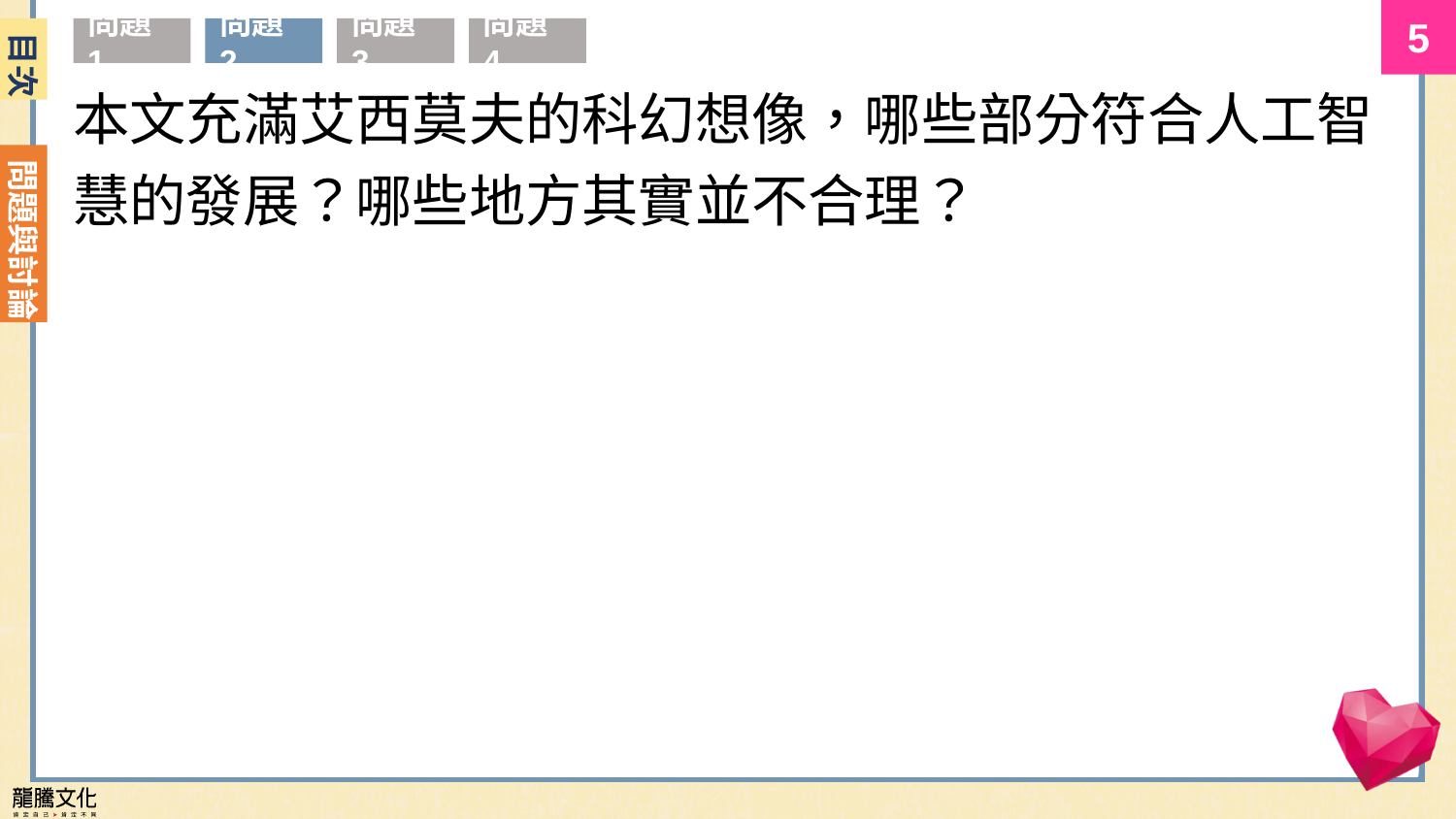

目次
問題1
問題2
問題3
問題4
本文充滿艾西莫夫的科幻想像，哪些部分符合人工智慧的發展？哪些地方其實並不合理？